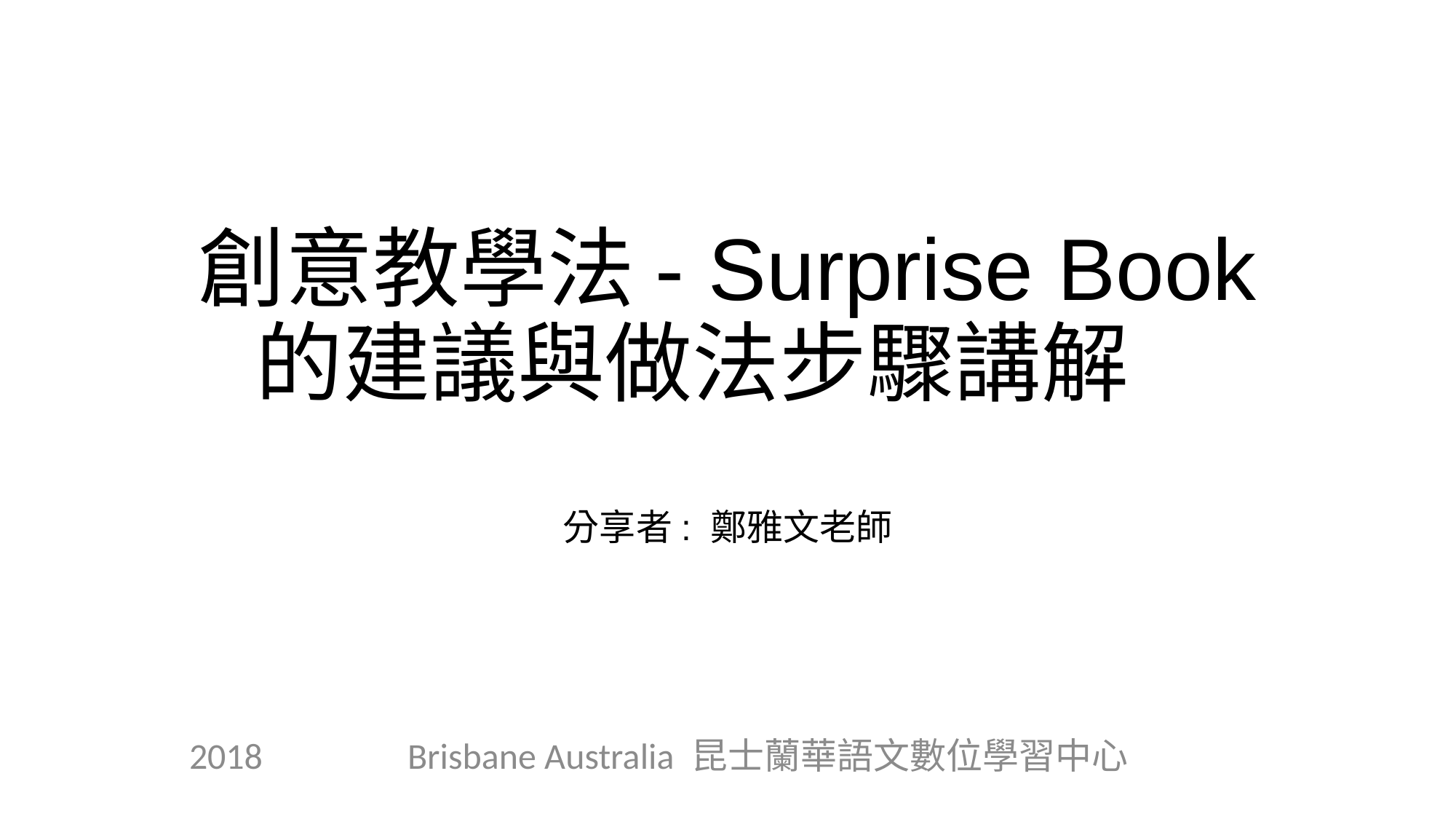

# 創意教學法- Surprise Book 的建議與做法步驟講解
分享者: 鄭雅文老師
2018		Brisbane Australia 昆士蘭華語文數位學習中心